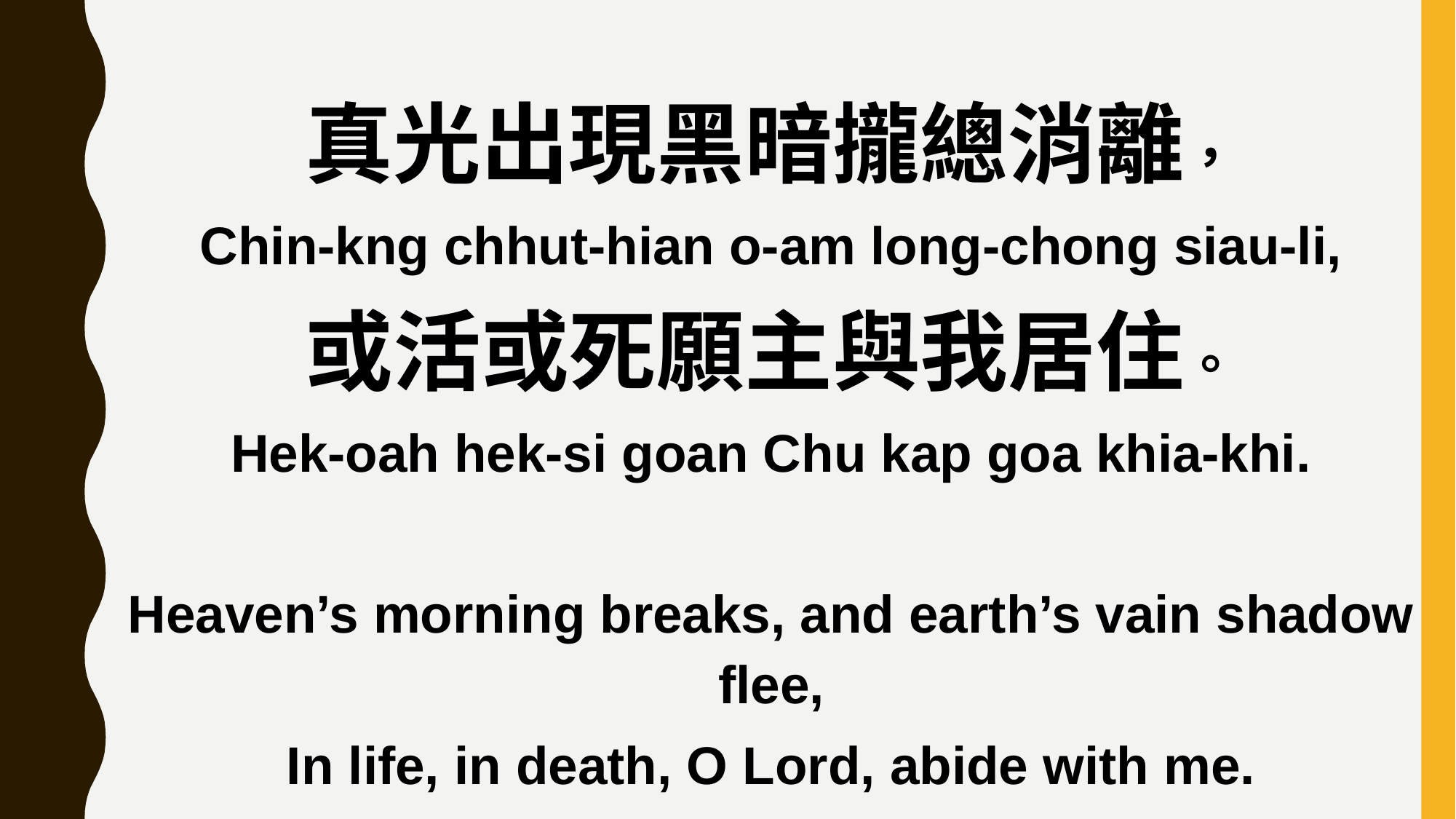

真光出現黑暗攏總消離，
Chin-kng chhut-hian o-am long-chong siau-li,
或活或死願主與我居住。
Hek-oah hek-si goan Chu kap goa khia-khi.

Heaven’s morning breaks, and earth’s vain shadow flee,
In life, in death, O Lord, abide with me.